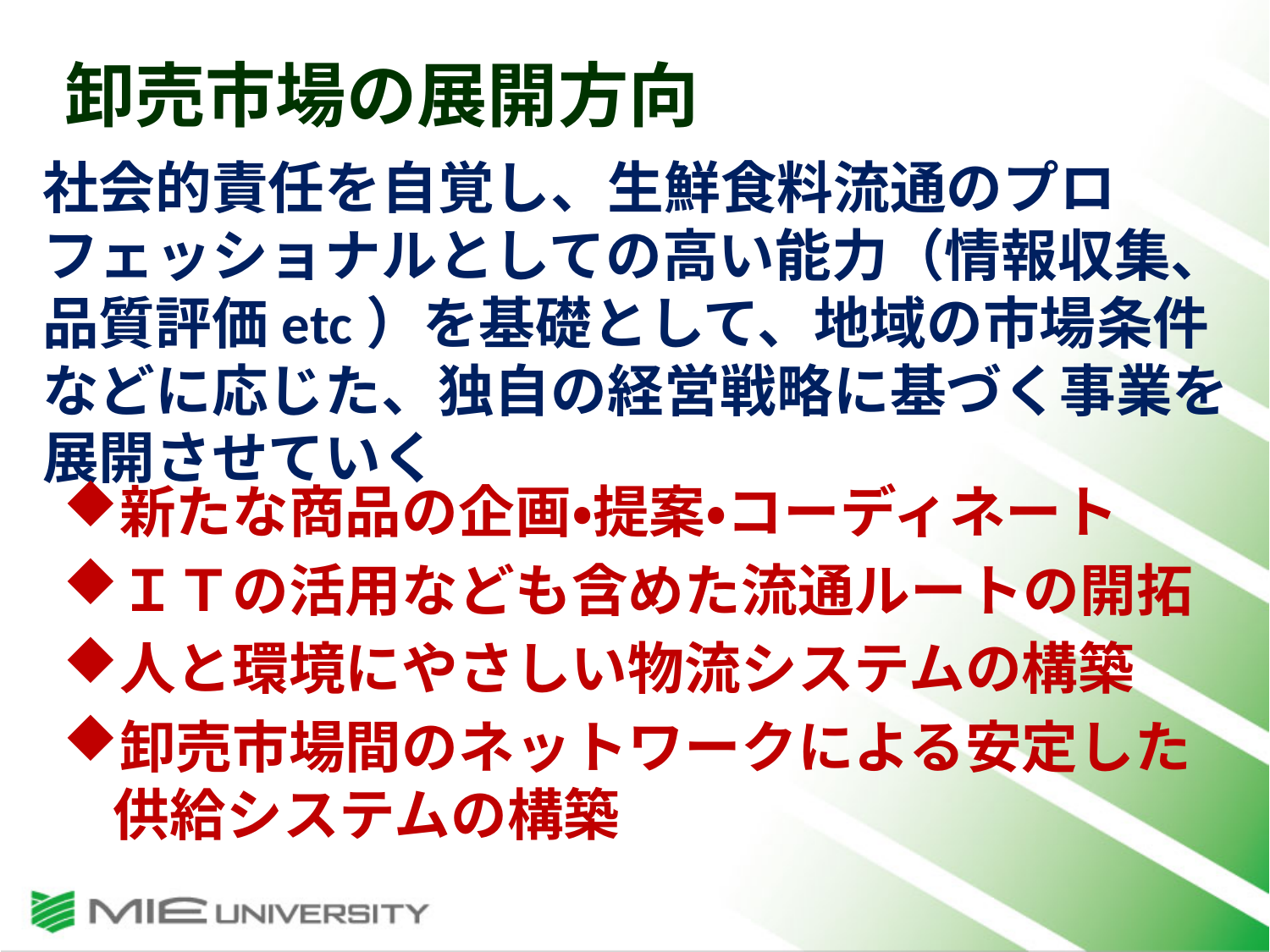

卸売市場の展開方向
社会的責任を自覚し、生鮮食料流通のプロフェッショナルとしての高い能力（情報収集、品質評価etc）を基礎として、地域の市場条件などに応じた、独自の経営戦略に基づく事業を展開させていく
新たな商品の企画・提案・コーディネート
ＩＴの活用なども含めた流通ルートの開拓
人と環境にやさしい物流システムの構築
卸売市場間のネットワークによる安定した供給システムの構築